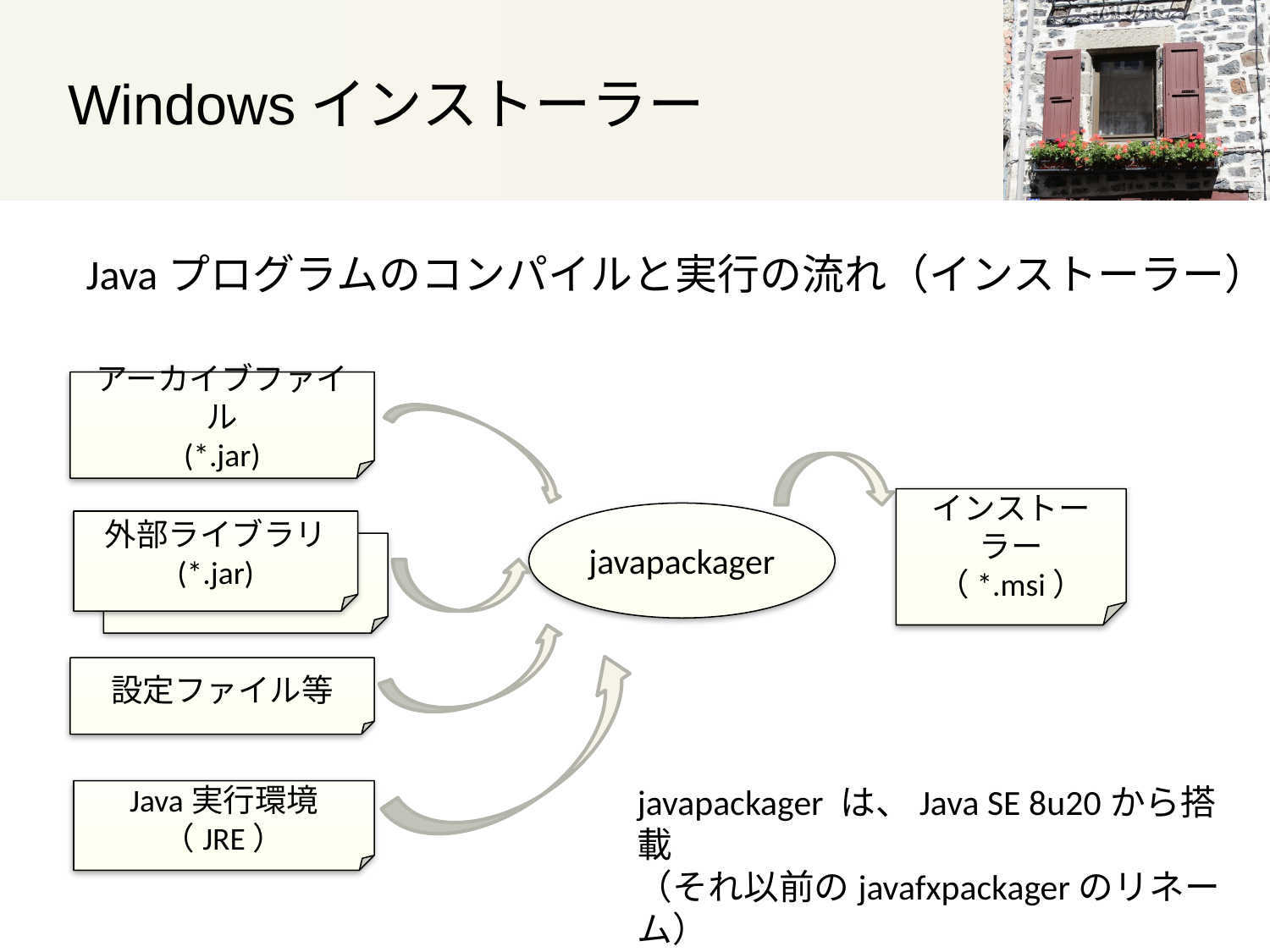

# Windowsインストーラー
Javaプログラムのコンパイルと実行の流れ（インストーラー）
アーカイブファイル
(*.jar)

インストーラー
（*.msi）
javapackager
外部ライブラリ
(*.jar)
外部ライブラリ
(*.jar)

設定ファイル等

javapackager は、Java SE 8u20から搭載
（それ以前のjavafxpackagerのリネーム）
Java実行環境
（JRE）